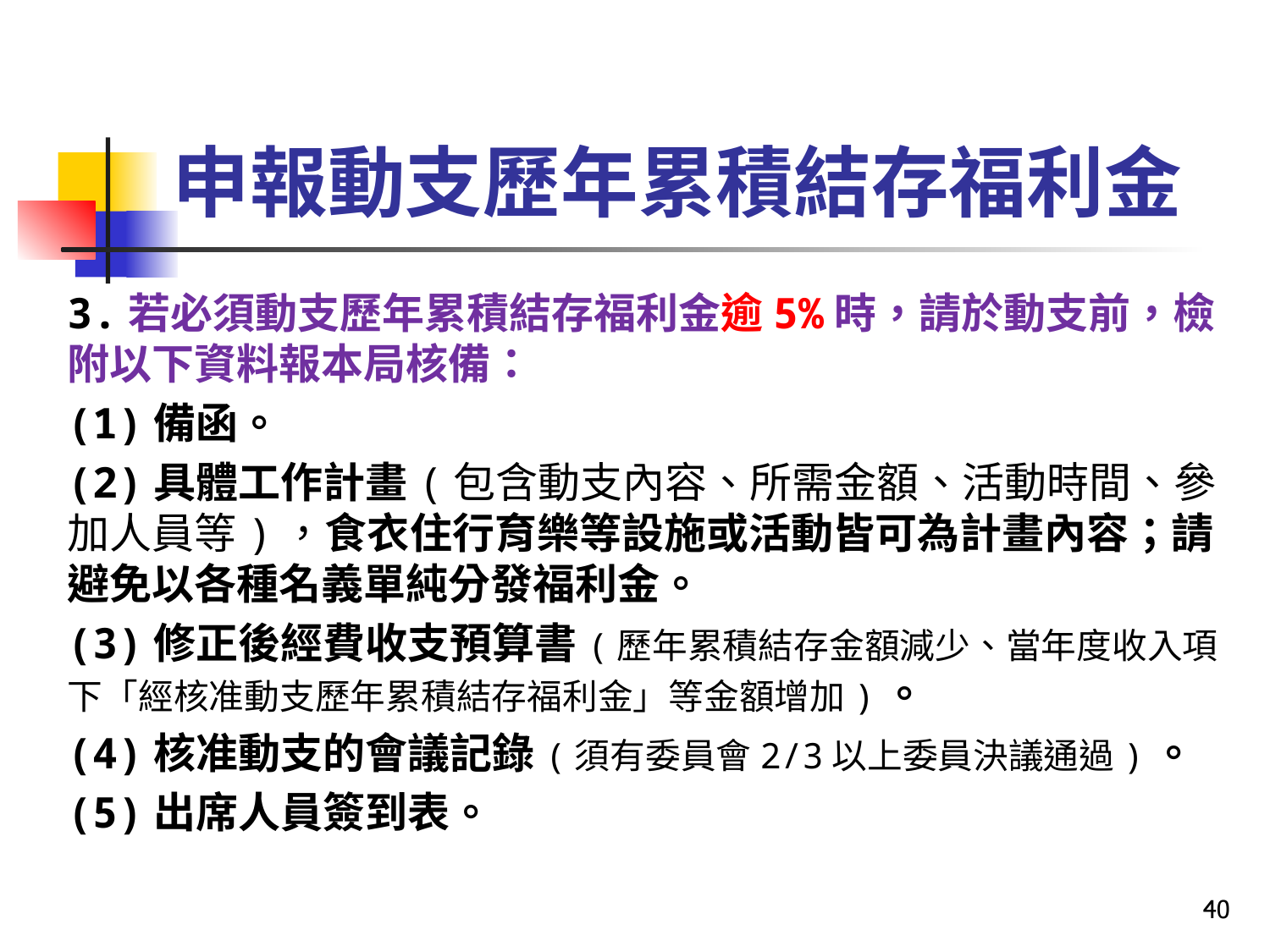

# 申報動支歷年累積結存福利金
3.若必須動支歷年累積結存福利金逾5%時，請於動支前，檢附以下資料報本局核備：
(1)備函。
(2)具體工作計畫(包含動支內容、所需金額、活動時間、參加人員等)，食衣住行育樂等設施或活動皆可為計畫內容；請避免以各種名義單純分發福利金。
(3)修正後經費收支預算書(歷年累積結存金額減少、當年度收入項下「經核准動支歷年累積結存福利金」等金額增加)。
(4)核准動支的會議記錄(須有委員會2/3以上委員決議通過)。
(5)出席人員簽到表。

40